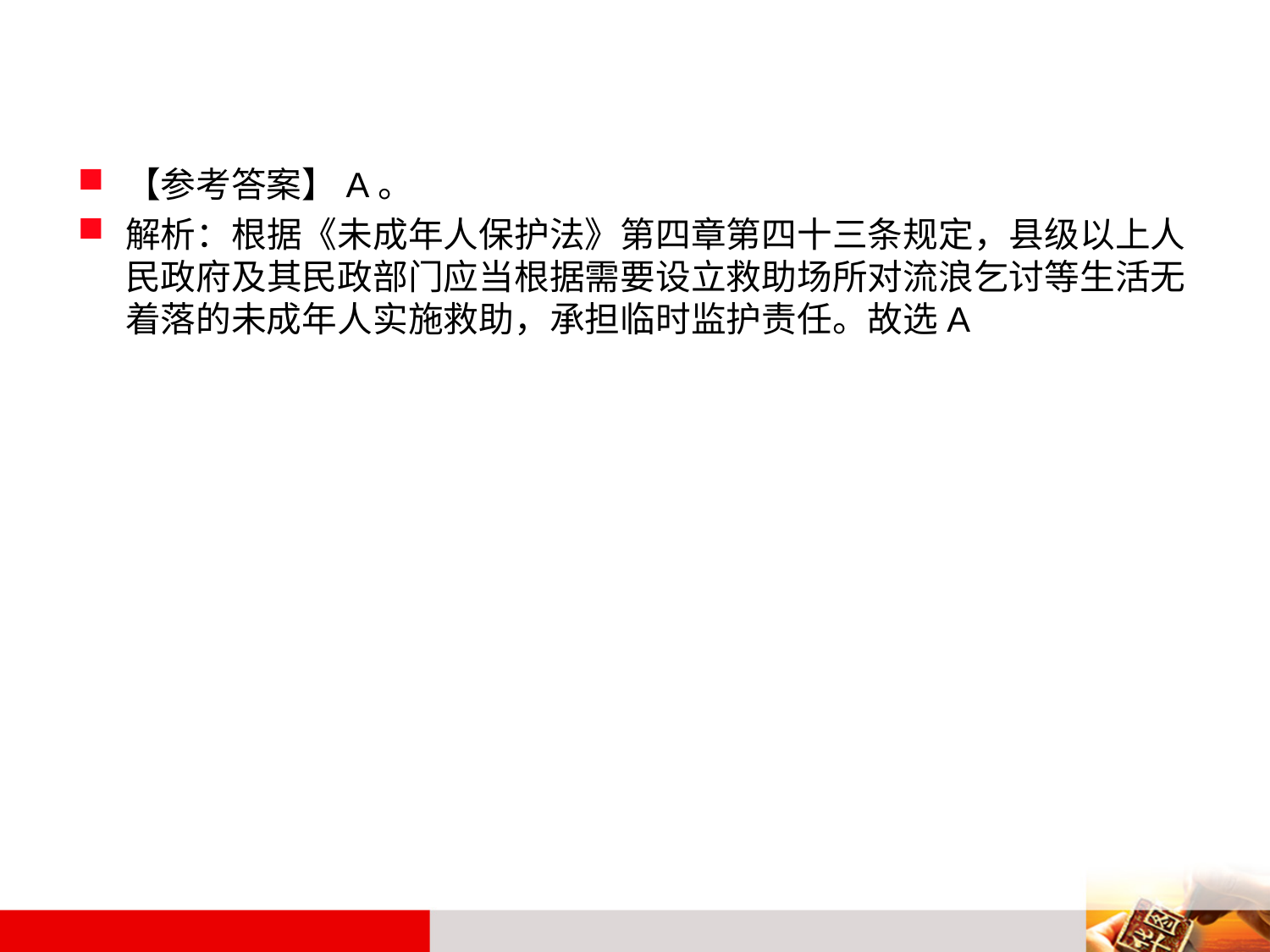

#
【参考答案】A。
解析：根据《未成年人保护法》第四章第四十三条规定，县级以上人民政府及其民政部门应当根据需要设立救助场所对流浪乞讨等生活无着落的未成年人实施救助，承担临时监护责任。故选A